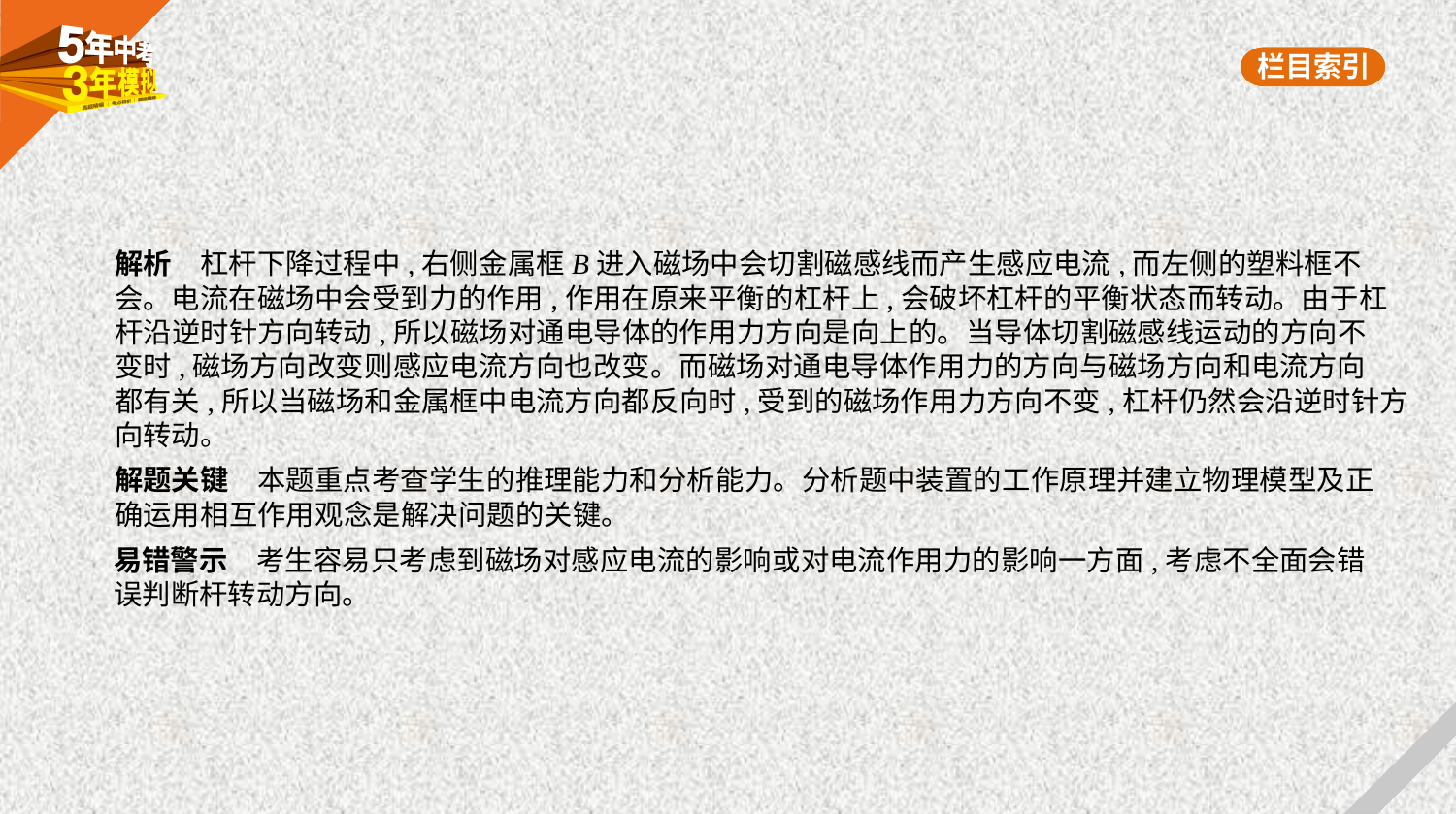

解析　杠杆下降过程中,右侧金属框B进入磁场中会切割磁感线而产生感应电流,而左侧的塑料框不
会。电流在磁场中会受到力的作用,作用在原来平衡的杠杆上,会破坏杠杆的平衡状态而转动。由于杠
杆沿逆时针方向转动,所以磁场对通电导体的作用力方向是向上的。当导体切割磁感线运动的方向不
变时,磁场方向改变则感应电流方向也改变。而磁场对通电导体作用力的方向与磁场方向和电流方向
都有关,所以当磁场和金属框中电流方向都反向时,受到的磁场作用力方向不变,杠杆仍然会沿逆时针方
向转动。
解题关键　本题重点考查学生的推理能力和分析能力。分析题中装置的工作原理并建立物理模型及正
确运用相互作用观念是解决问题的关键。
易错警示　考生容易只考虑到磁场对感应电流的影响或对电流作用力的影响一方面,考虑不全面会错
误判断杆转动方向。